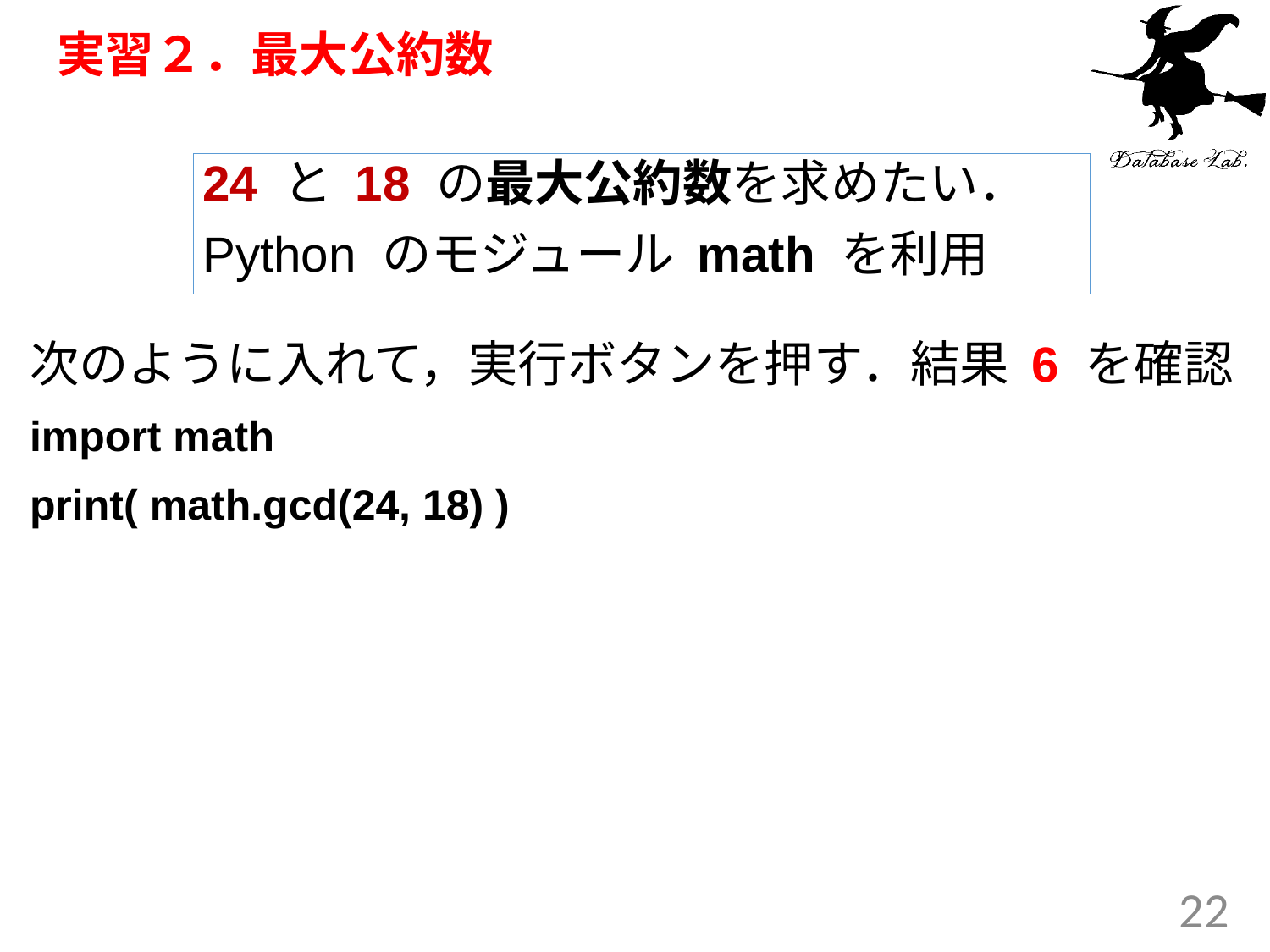

# 実習２．最大公約数
24 と 18 の最大公約数を求めたい．
Python のモジュール math を利用
次のように入れて，実行ボタンを押す．結果 6 を確認
import math
print( math.gcd(24, 18) )
22